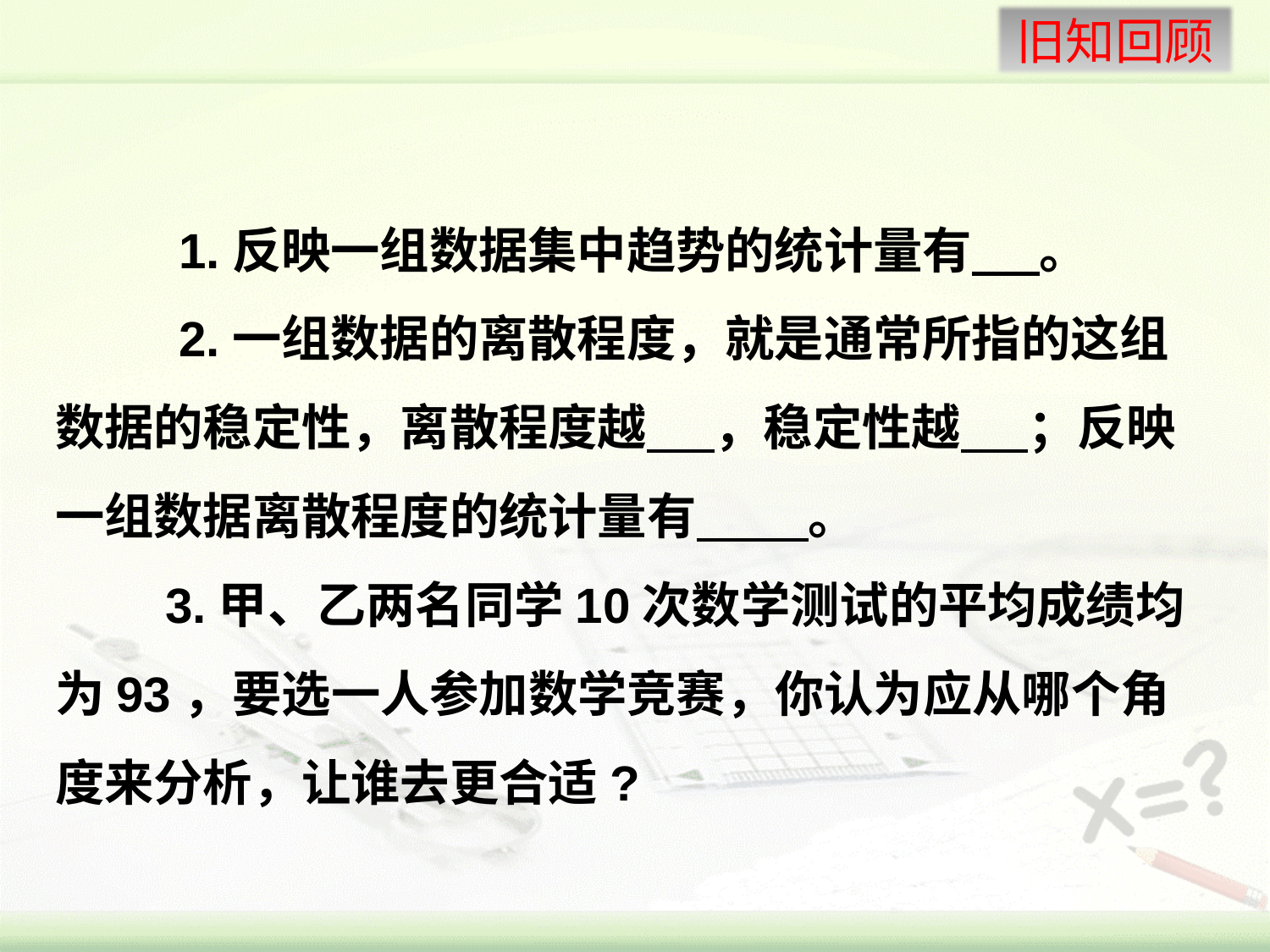

1.反映一组数据集中趋势的统计量有      。
         2.一组数据的离散程度，就是通常所指的这组数据的稳定性，离散程度越      ，稳定性越      ；反映一组数据离散程度的统计量有          。
        3.甲、乙两名同学10次数学测试的平均成绩均为93，要选一人参加数学竞赛，你认为应从哪个角度来分析，让谁去更合适?